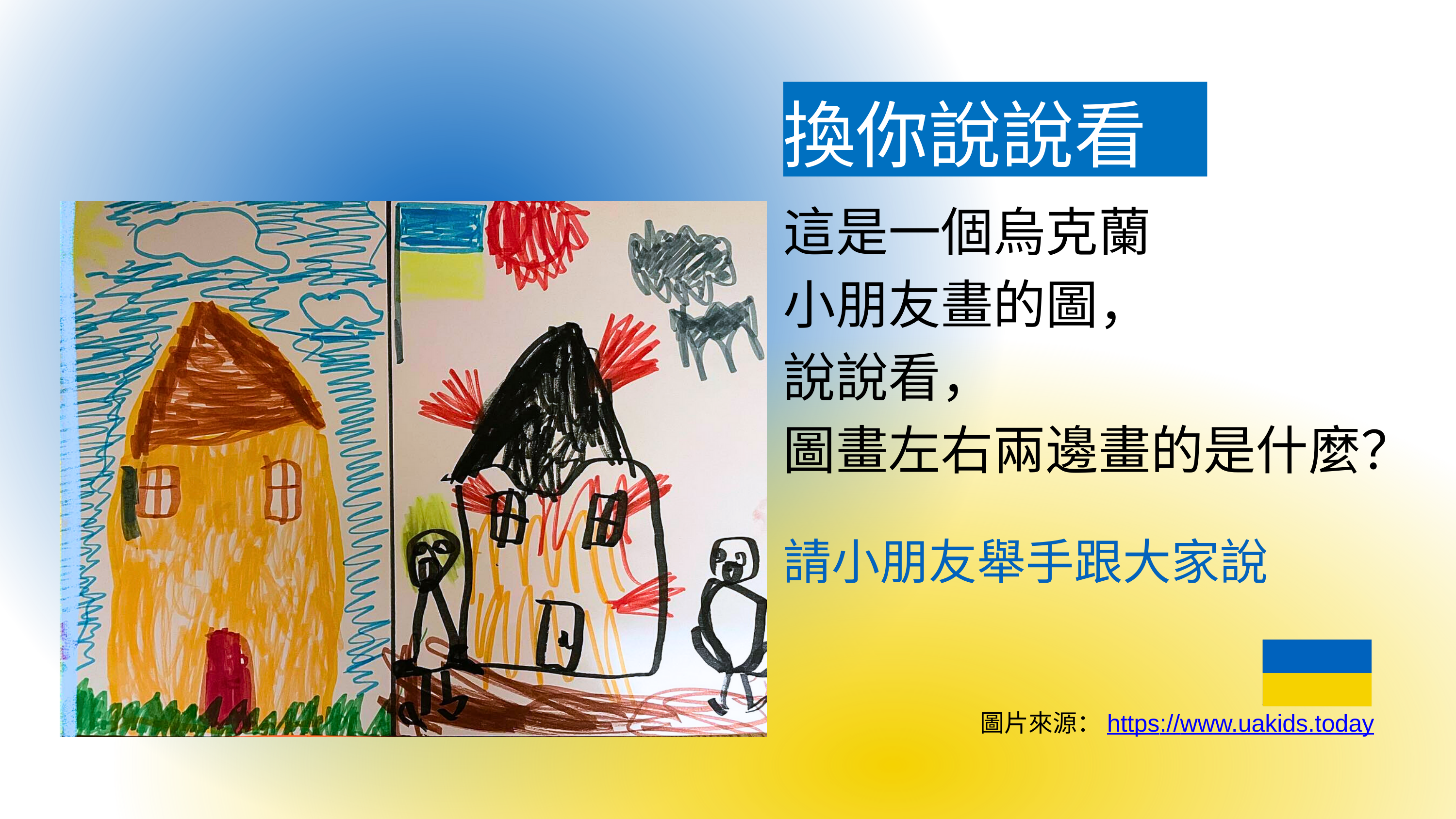

換你說說看
這是一󠇡個󠇡烏克蘭
小朋友畫的圖，
說說看，
圖畫左右兩邊畫的是什麼？

請小朋友舉手跟大家說

圖片來源：https://www.uakids.today